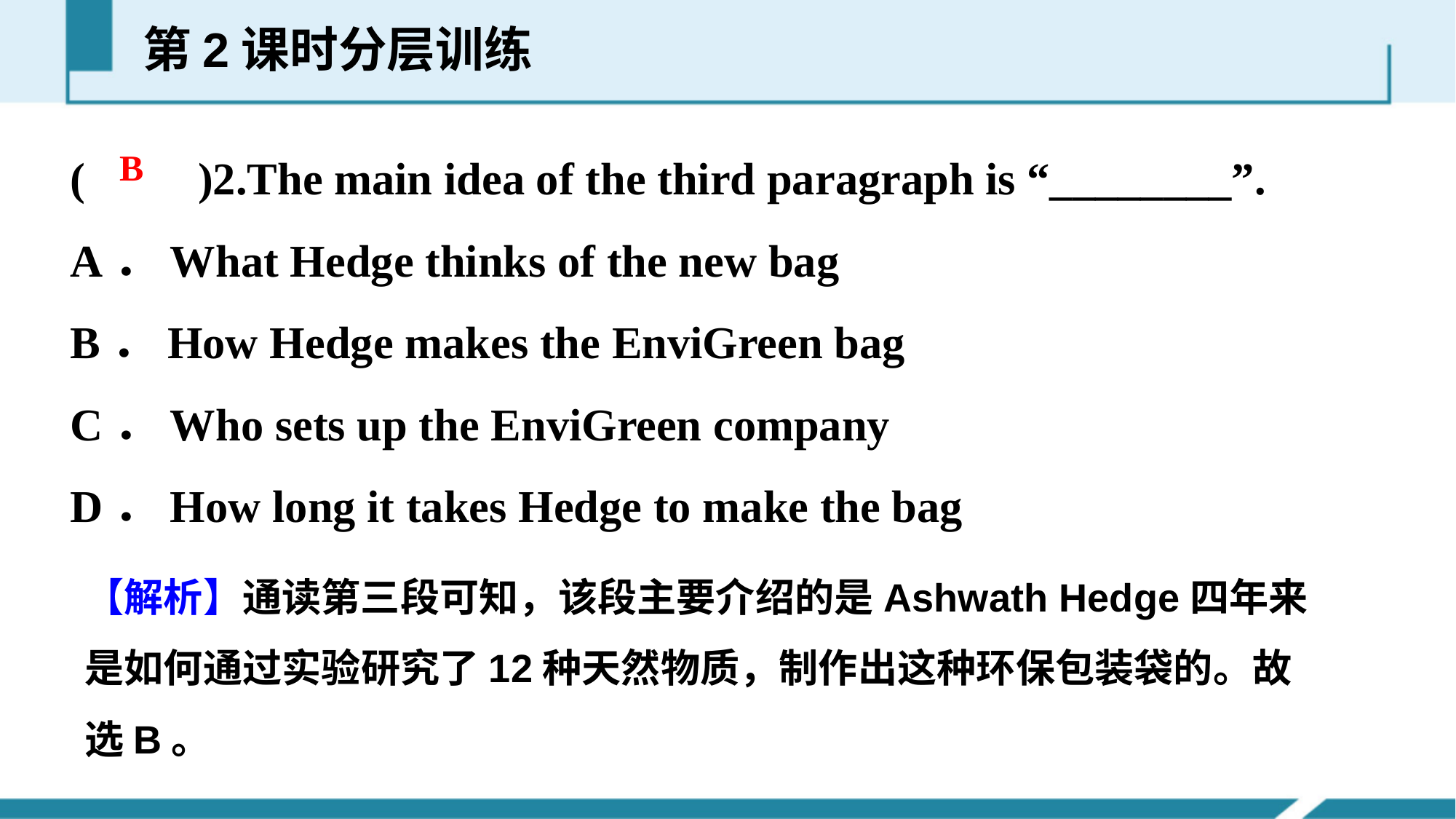

第2课时分层训练
(　　)2.The main idea of the third paragraph is “________”.
A．What Hedge thinks of the new bag
B．How Hedge makes the EnviGreen bag
C．Who sets up the EnviGreen company
D．How long it takes Hedge to make the bag
B
【解析】通读第三段可知，该段主要介绍的是Ashwath Hedge四年来是如何通过实验研究了12种天然物质，制作出这种环保包装袋的。故选B。